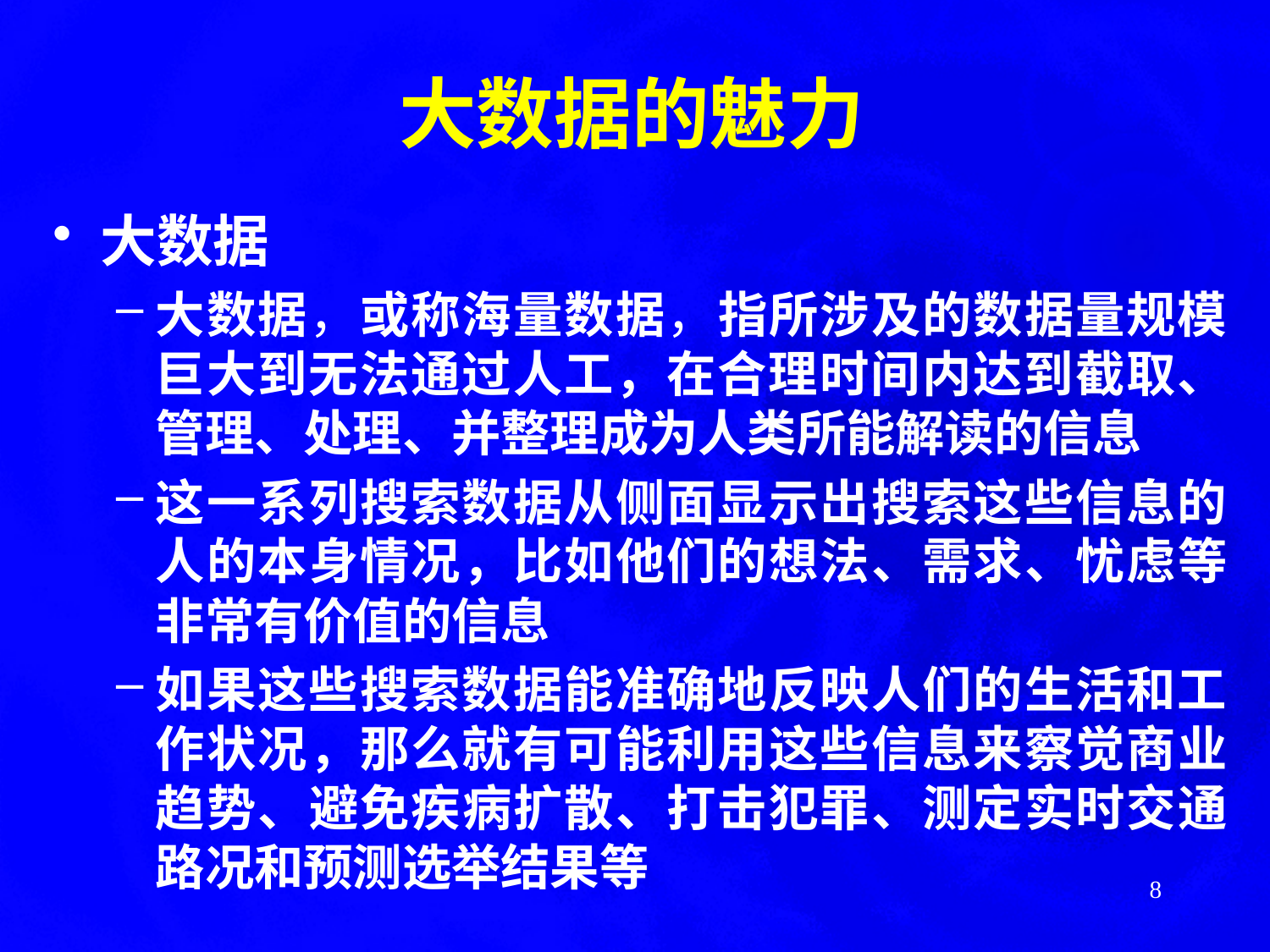

大数据的魅力
大数据
大数据，或称海量数据，指所涉及的数据量规模巨大到无法通过人工，在合理时间内达到截取、管理、处理、并整理成为人类所能解读的信息
这一系列搜索数据从侧面显示出搜索这些信息的人的本身情况，比如他们的想法、需求、忧虑等非常有价值的信息
如果这些搜索数据能准确地反映人们的生活和工作状况，那么就有可能利用这些信息来察觉商业趋势、避免疾病扩散、打击犯罪、测定实时交通路况和预测选举结果等
8